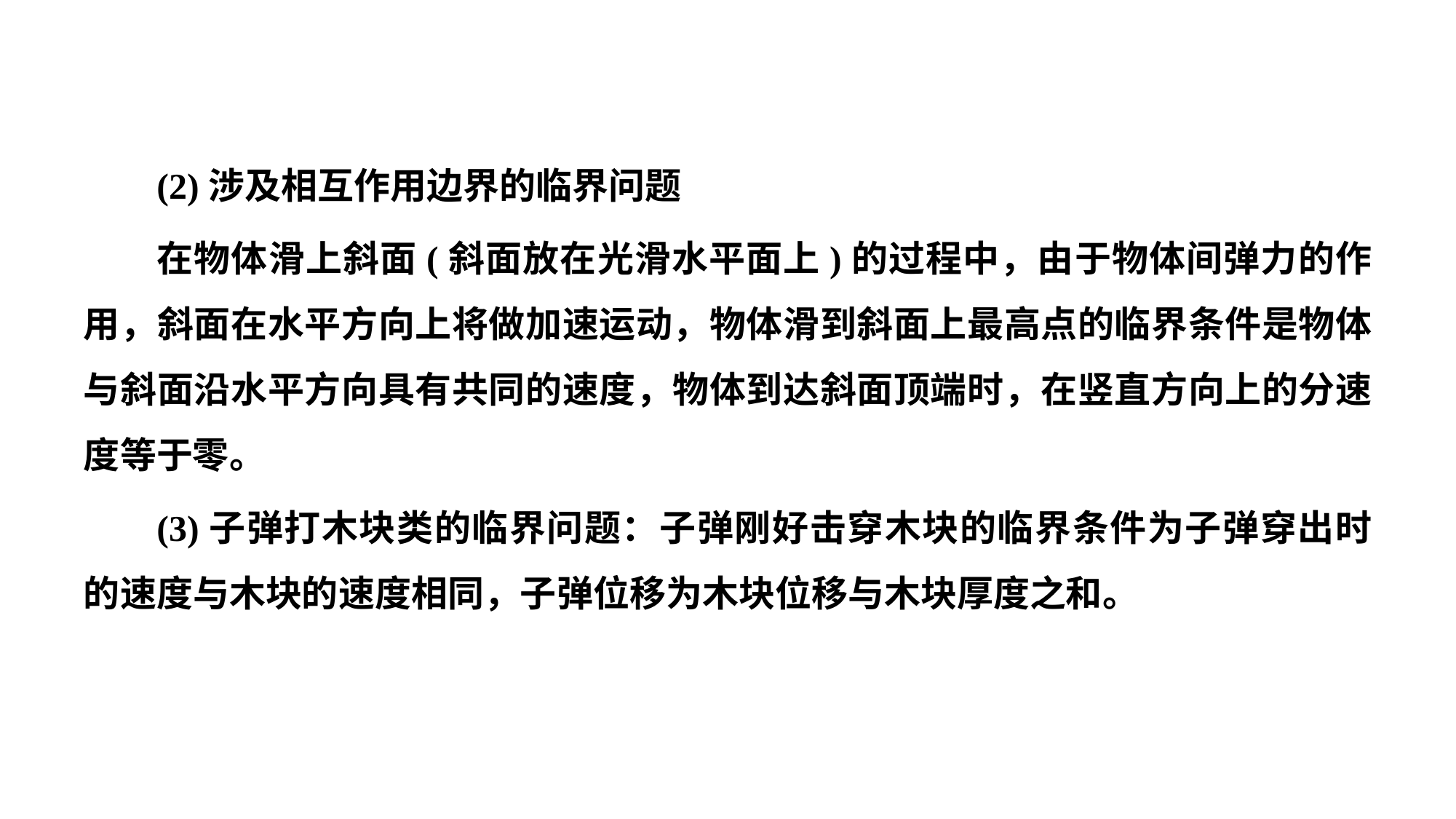

(2)涉及相互作用边界的临界问题
在物体滑上斜面(斜面放在光滑水平面上)的过程中，由于物体间弹力的作用，斜面在水平方向上将做加速运动，物体滑到斜面上最高点的临界条件是物体与斜面沿水平方向具有共同的速度，物体到达斜面顶端时，在竖直方向上的分速度等于零。
(3)子弹打木块类的临界问题：子弹刚好击穿木块的临界条件为子弹穿出时的速度与木块的速度相同，子弹位移为木块位移与木块厚度之和。